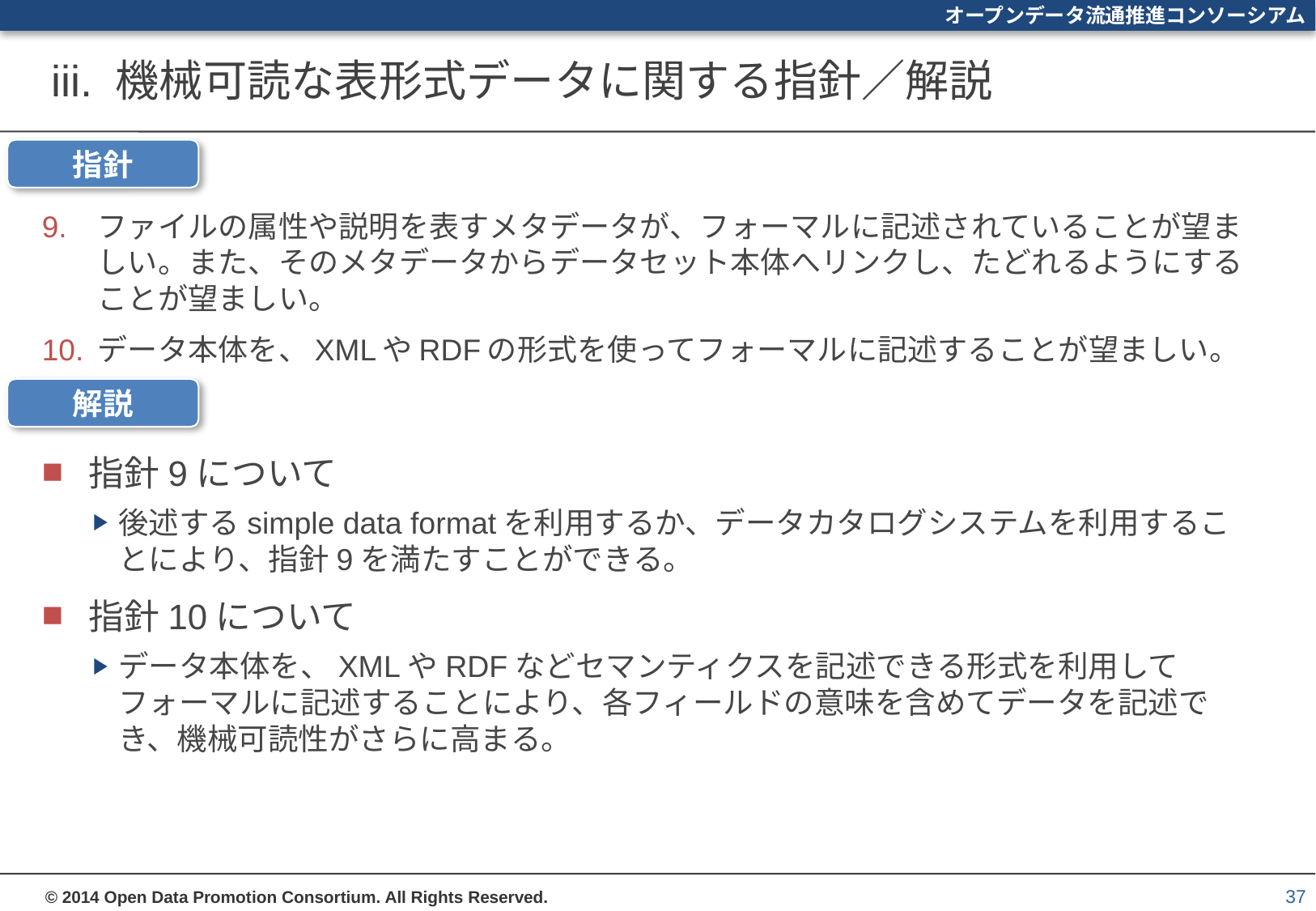

# iii. 機械可読な表形式データに関する指針／解説
指針

ファイルの属性や説明を表すメタデータが、フォーマルに記述されていることが望ましい。また、そのメタデータからデータセット本体へリンクし、たどれるようにすることが望ましい。
データ本体を、XMLやRDFの形式を使ってフォーマルに記述することが望ましい。
解説
指針9について
後述するsimple data formatを利用するか、データカタログシステムを利用することにより、指針9を満たすことができる。
指針10について
データ本体を、XMLやRDFなどセマンティクスを記述できる形式を利用してフォーマルに記述することにより、各フィールドの意味を含めてデータを記述でき、機械可読性がさらに高まる。
37